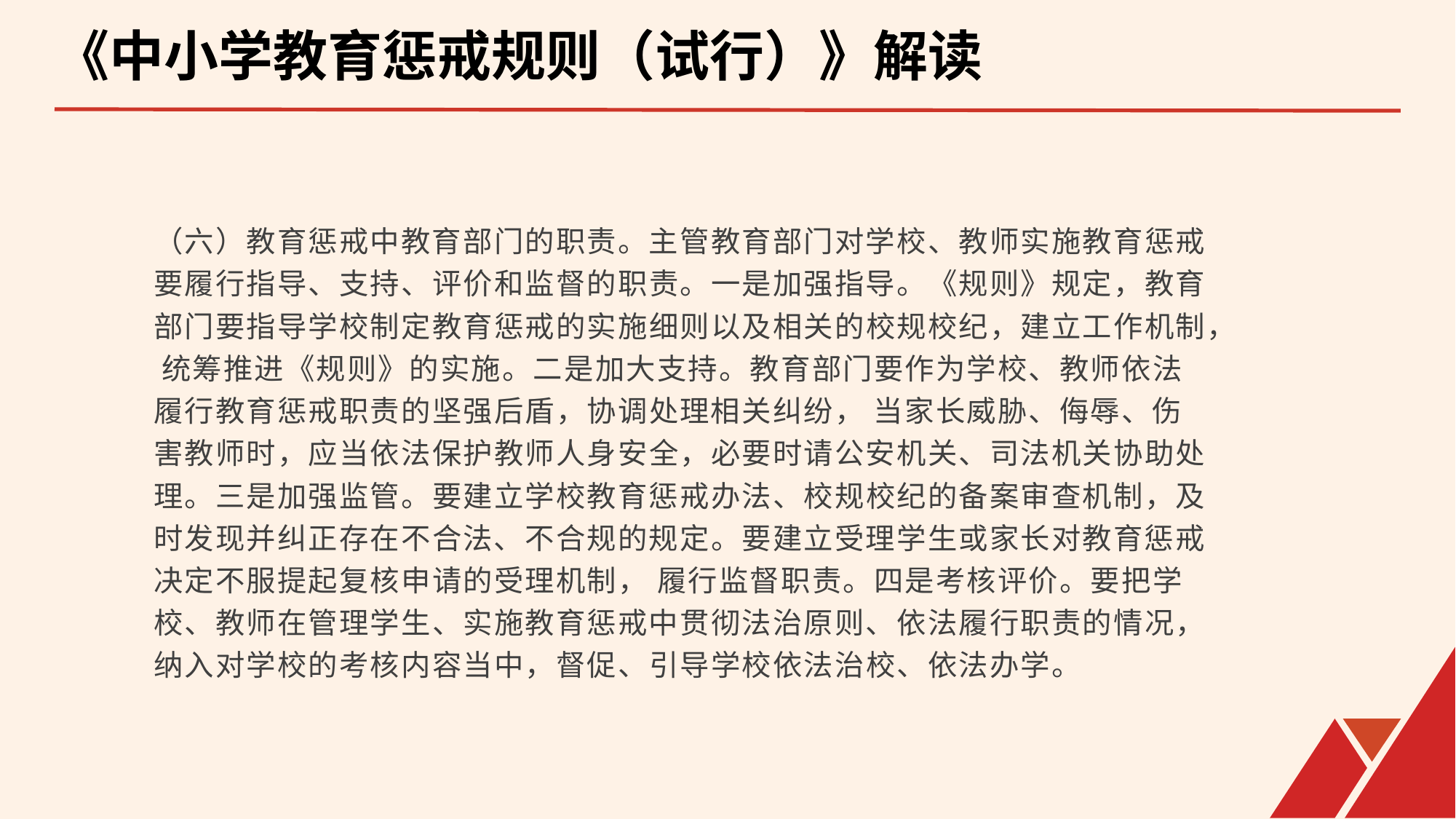

《中小学教育惩戒规则（试行）》解读
（六）教育惩戒中教育部门的职责。主管教育部门对学校、教师实施教育惩戒要履行指导、支持、评价和监督的职责。一是加强指导。《规则》规定，教育部门要指导学校制定教育惩戒的实施细则以及相关的校规校纪，建立工作机制， 统筹推进《规则》的实施。二是加大支持。教育部门要作为学校、教师依法履行教育惩戒职责的坚强后盾，协调处理相关纠纷， 当家长威胁、侮辱、伤害教师时，应当依法保护教师人身安全，必要时请公安机关、司法机关协助处理。三是加强监管。要建立学校教育惩戒办法、校规校纪的备案审查机制，及时发现并纠正存在不合法、不合规的规定。要建立受理学生或家长对教育惩戒决定不服提起复核申请的受理机制， 履行监督职责。四是考核评价。要把学校、教师在管理学生、实施教育惩戒中贯彻法治原则、依法履行职责的情况，纳入对学校的考核内容当中，督促、引导学校依法治校、依法办学。